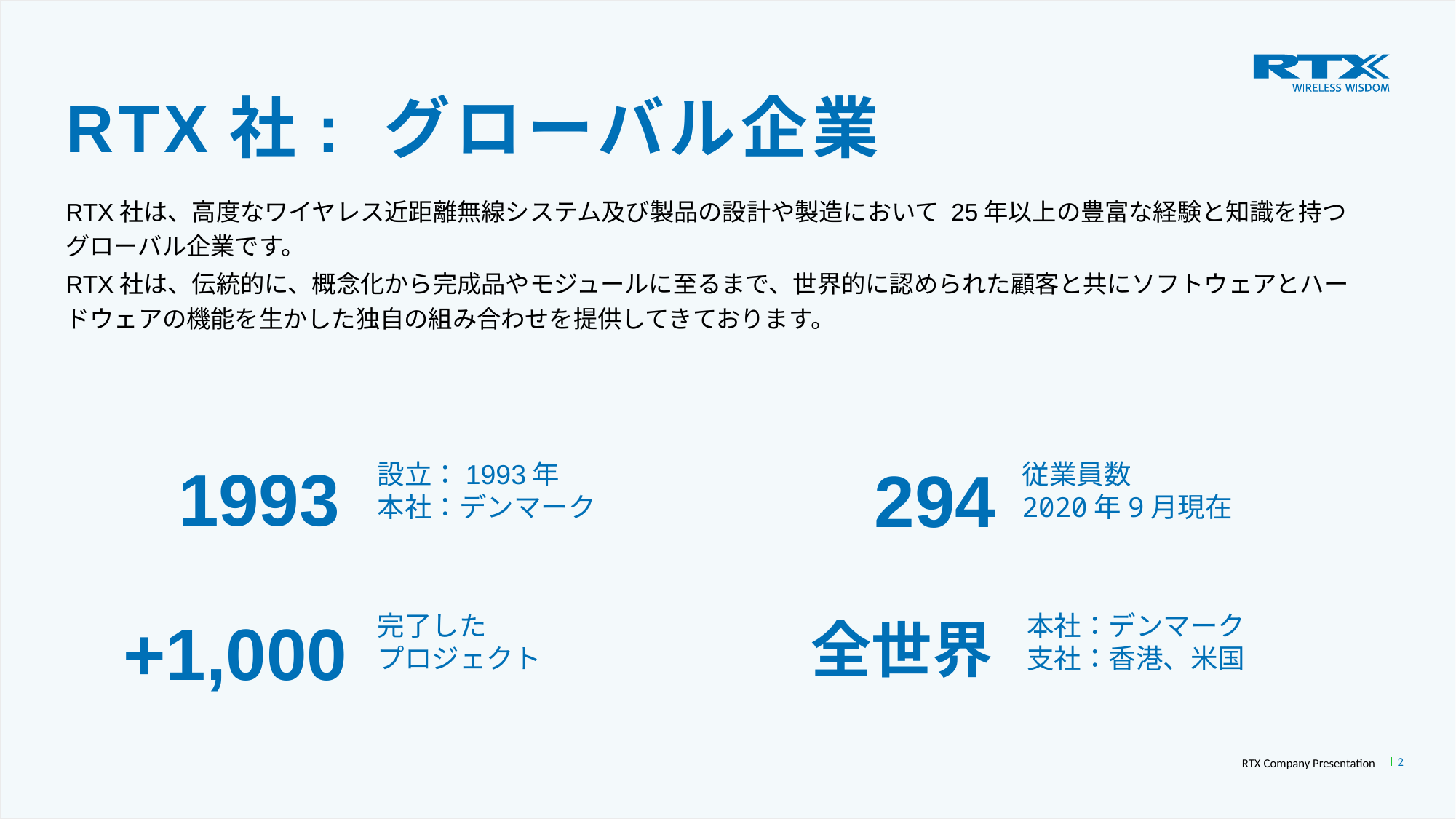

# Rtx社: グローバル企業
RTX社は、高度なワイヤレス近距離無線システム及び製品の設計や製造において 25年以上の豊富な経験と知識を持つグローバル企業です。
RTX社は、伝統的に、概念化から完成品やモジュールに至るまで、世界的に認められた顧客と共にソフトウェアとハードウェアの機能を生かした独自の組み合わせを提供してきております。
1993
294
従業員数
2020年9月現在
設立：1993年
本社：デンマーク
+1,000
全世界
完了した
プロジェクト
本社：デンマーク
支社：香港、米国
RTX Company Presentation
2